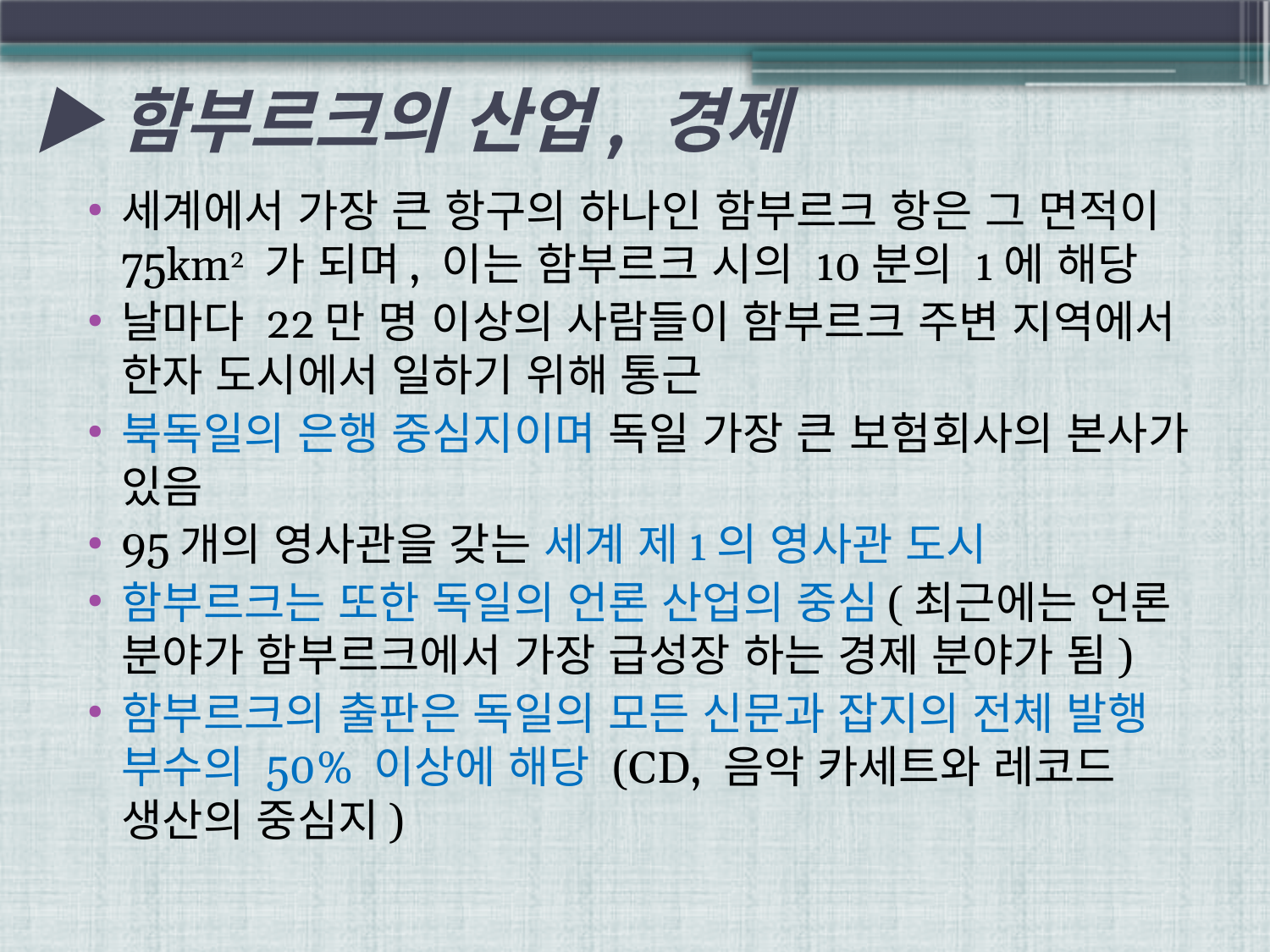

# ▶함부르크의 산업, 경제

세계에서 가장 큰 항구의 하나인 함부르크 항은 그 면적이 75km2 가 되며, 이는 함부르크 시의 10분의 1에 해당
날마다 22만 명 이상의 사람들이 함부르크 주변 지역에서 한자 도시에서 일하기 위해 통근
북독일의 은행 중심지이며 독일 가장 큰 보험회사의 본사가 있음
95개의 영사관을 갖는 세계 제1의 영사관 도시
함부르크는 또한 독일의 언론 산업의 중심(최근에는 언론 분야가 함부르크에서 가장 급성장 하는 경제 분야가 됨)
함부르크의 출판은 독일의 모든 신문과 잡지의 전체 발행 부수의 50% 이상에 해당 (CD, 음악 카세트와 레코드 생산의 중심지)